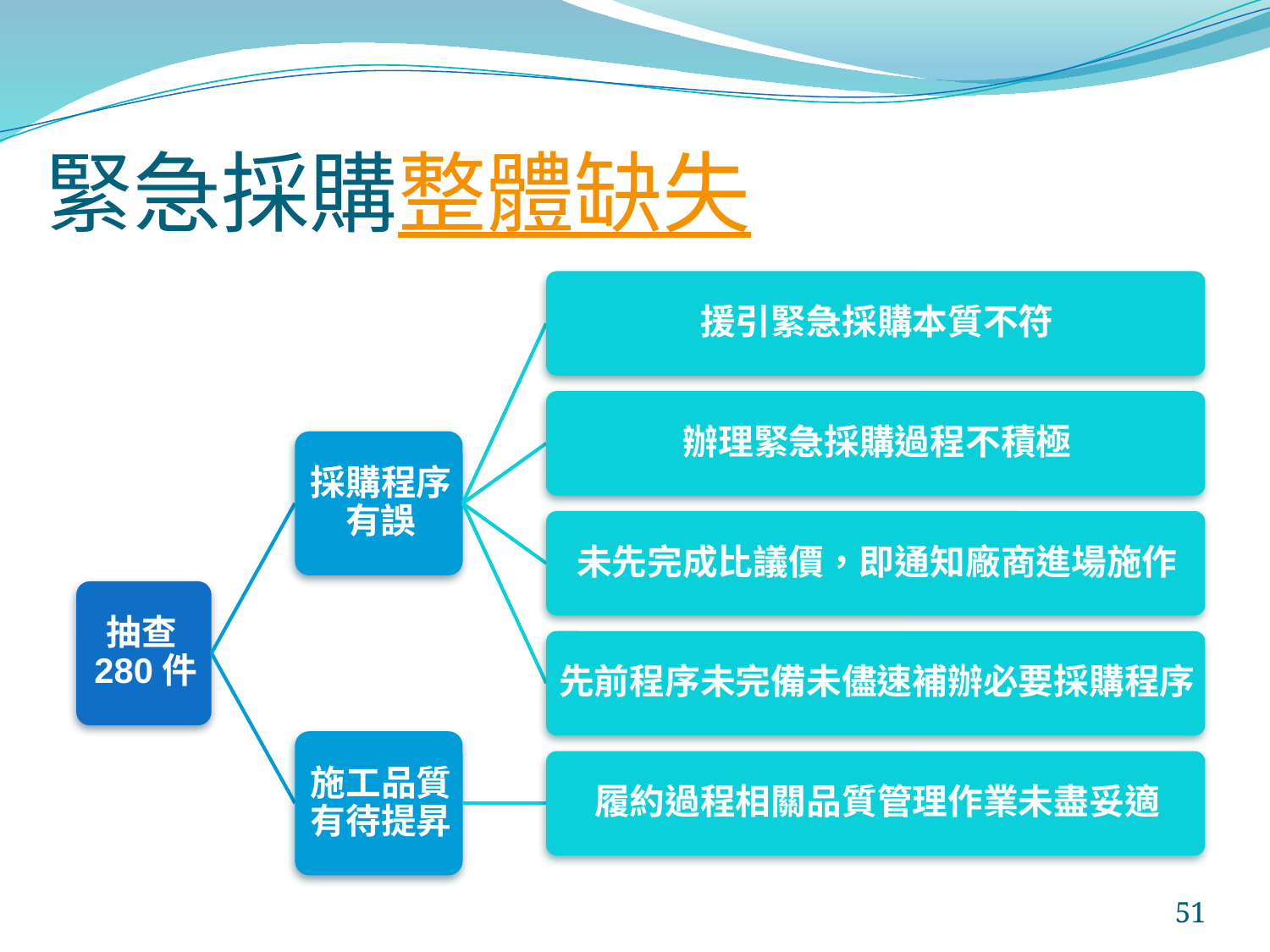

# 緊急採購整體缺失
抽查280件

採購程序有誤

援引緊急採購本質不符

辦理緊急採購過程不積極

未先完成比議價，即通知廠商進場施作

先前程序未完備未儘速補辦必要採購程序

施工品質有待提昇

履約過程相關品質管理作業未盡妥適
51